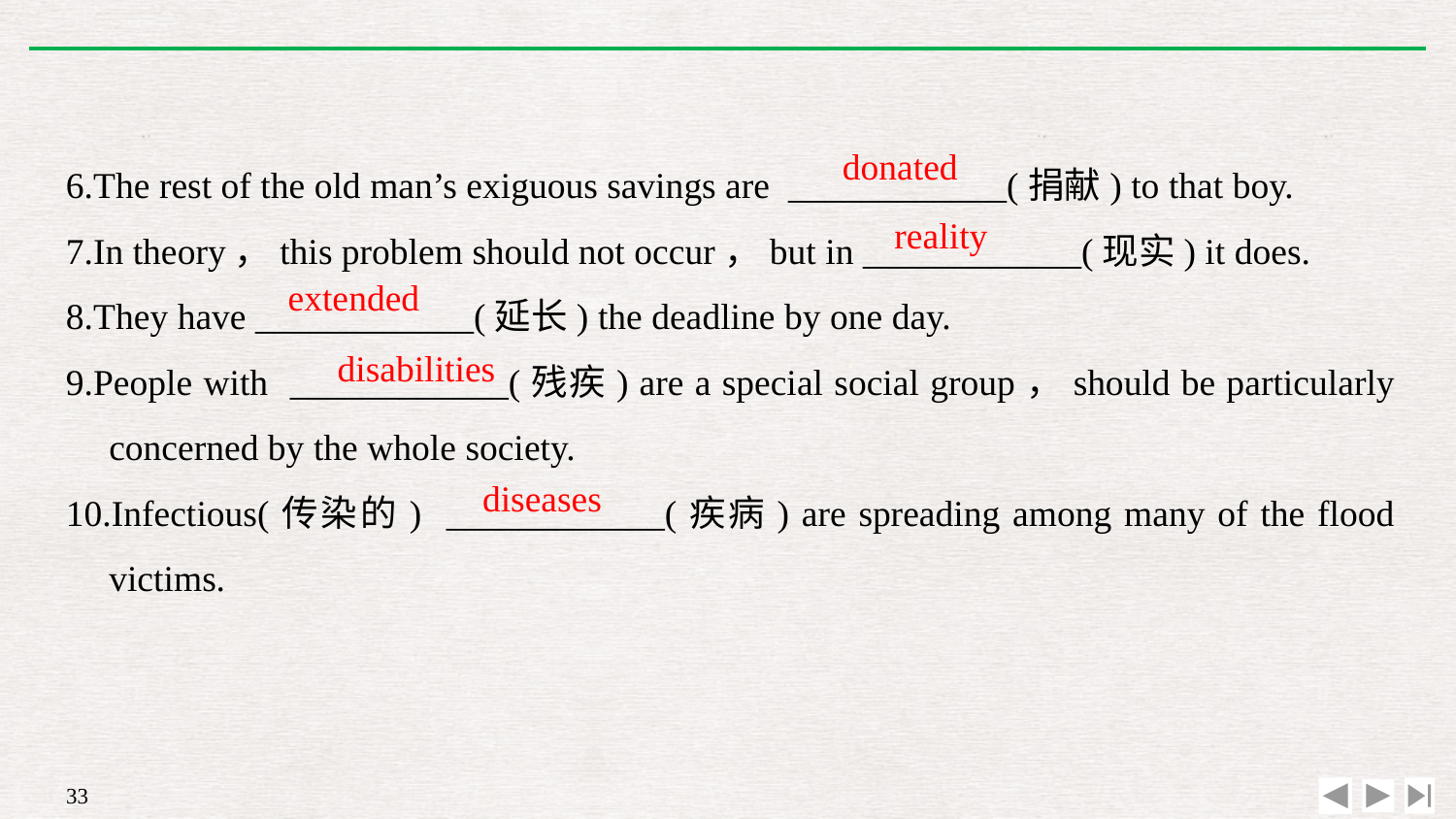

6.The rest of the old man’s exiguous savings are  ____________(捐献) to that boy.
7.In theory，this problem should not occur，but in ____________(现实) it does.
8.They have ____________(延长) the deadline by one day.
9.People with  ____________(残疾) are a special social group，should be particularly concerned by the whole society.
10.Infectious(传染的)  ____________(疾病) are spreading among many of the flood victims.
donated
reality
extended
disabilities
diseases